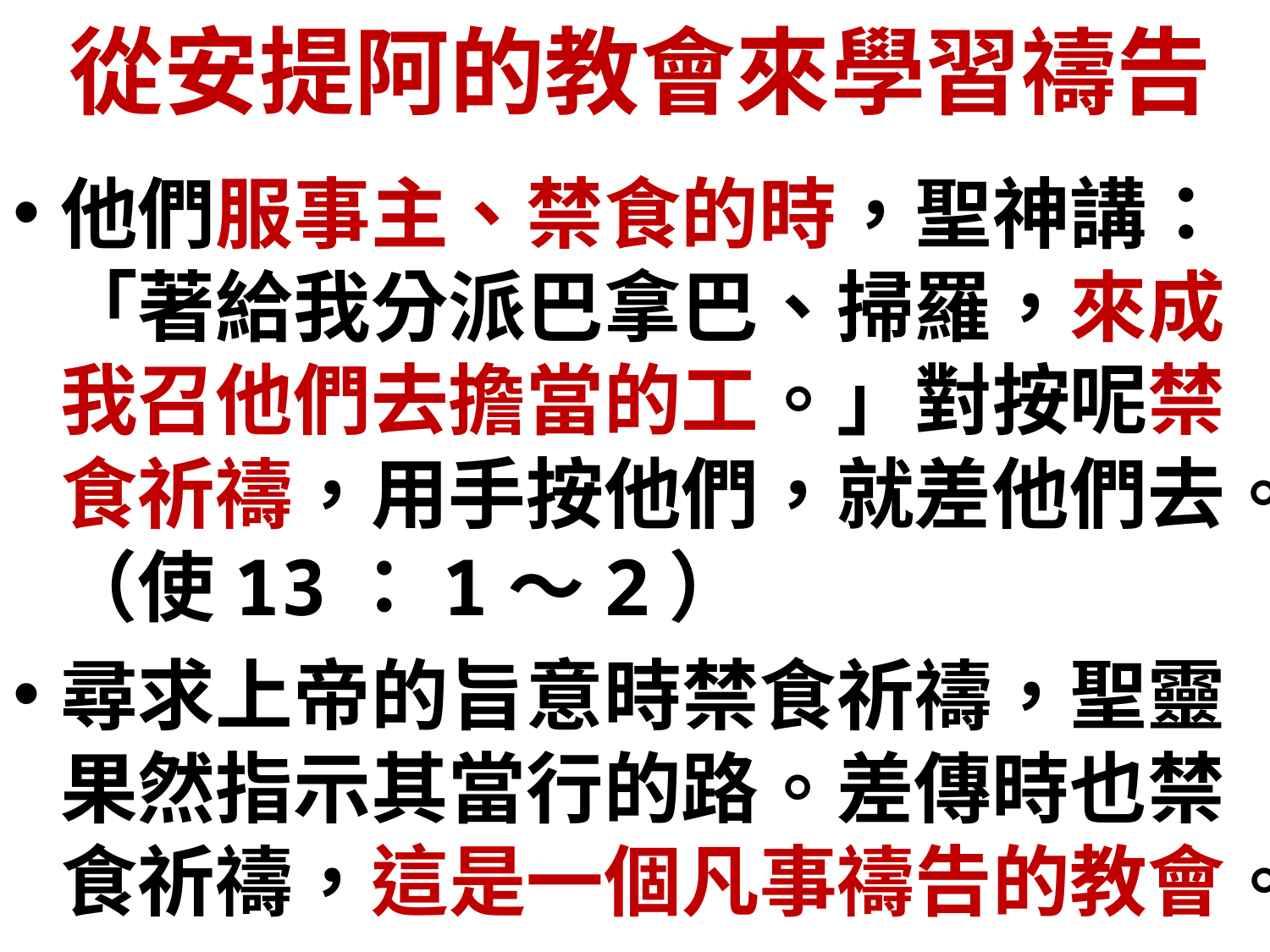

# 從安提阿的教會來學習禱告
他們服事主、禁食的時，聖神講：「著給我分派巴拿巴、掃羅，來成我召他們去擔當的工。」對按呢禁食祈禱，用手按他們，就差他們去。（使13：1～2）
尋求上帝的旨意時禁食祈禱，聖靈果然指示其當行的路。差傳時也禁食祈禱，這是一個凡事禱告的教會。